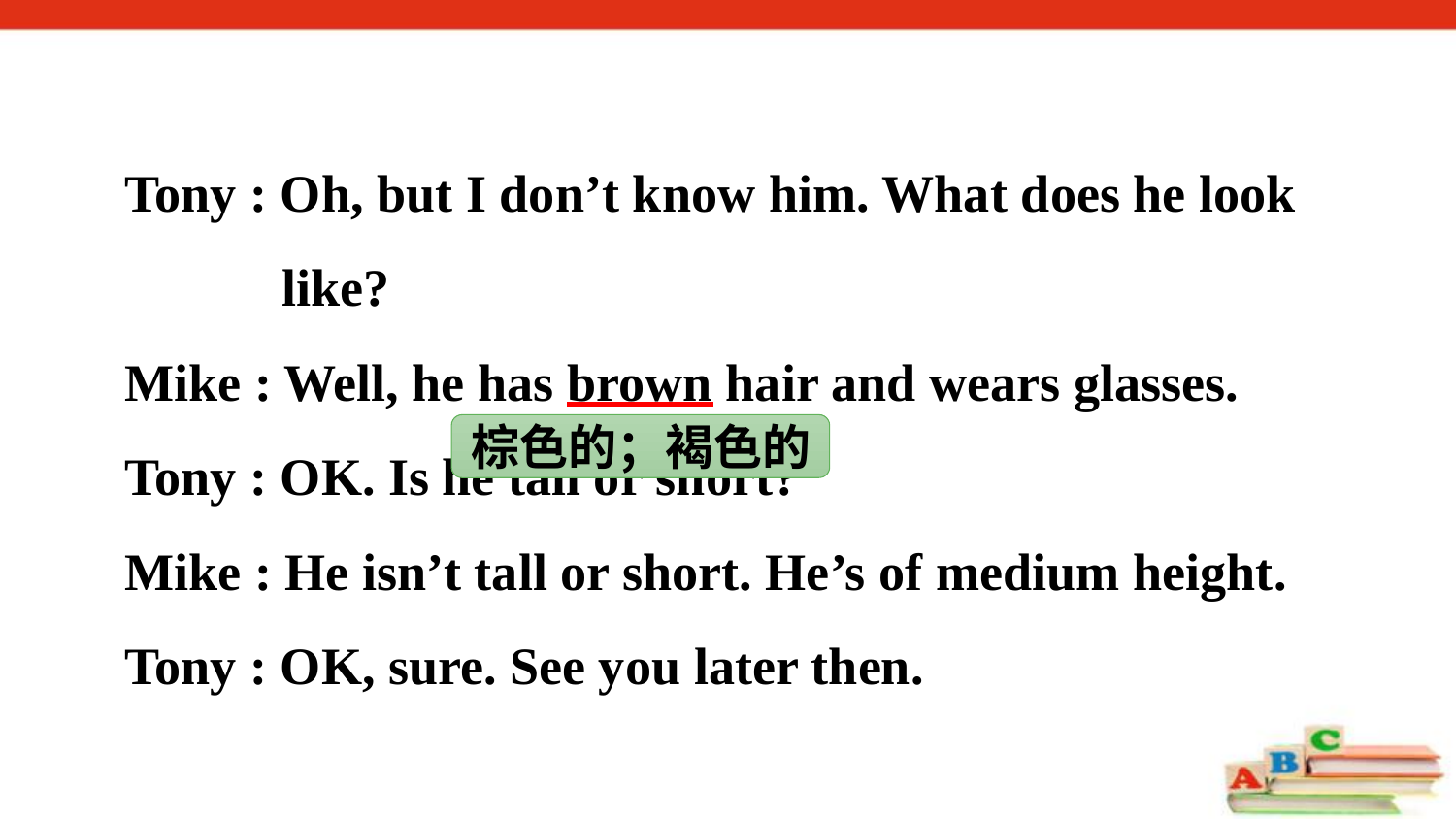

Tony : Oh, but I don’t know him. What does he look
            like?
Mike : Well, he has brown hair and wears glasses.
Tony : OK. Is he tall or short?
Mike : He isn’t tall or short. He’s of medium height.
Tony : OK, sure. See you later then.
棕色的；褐色的